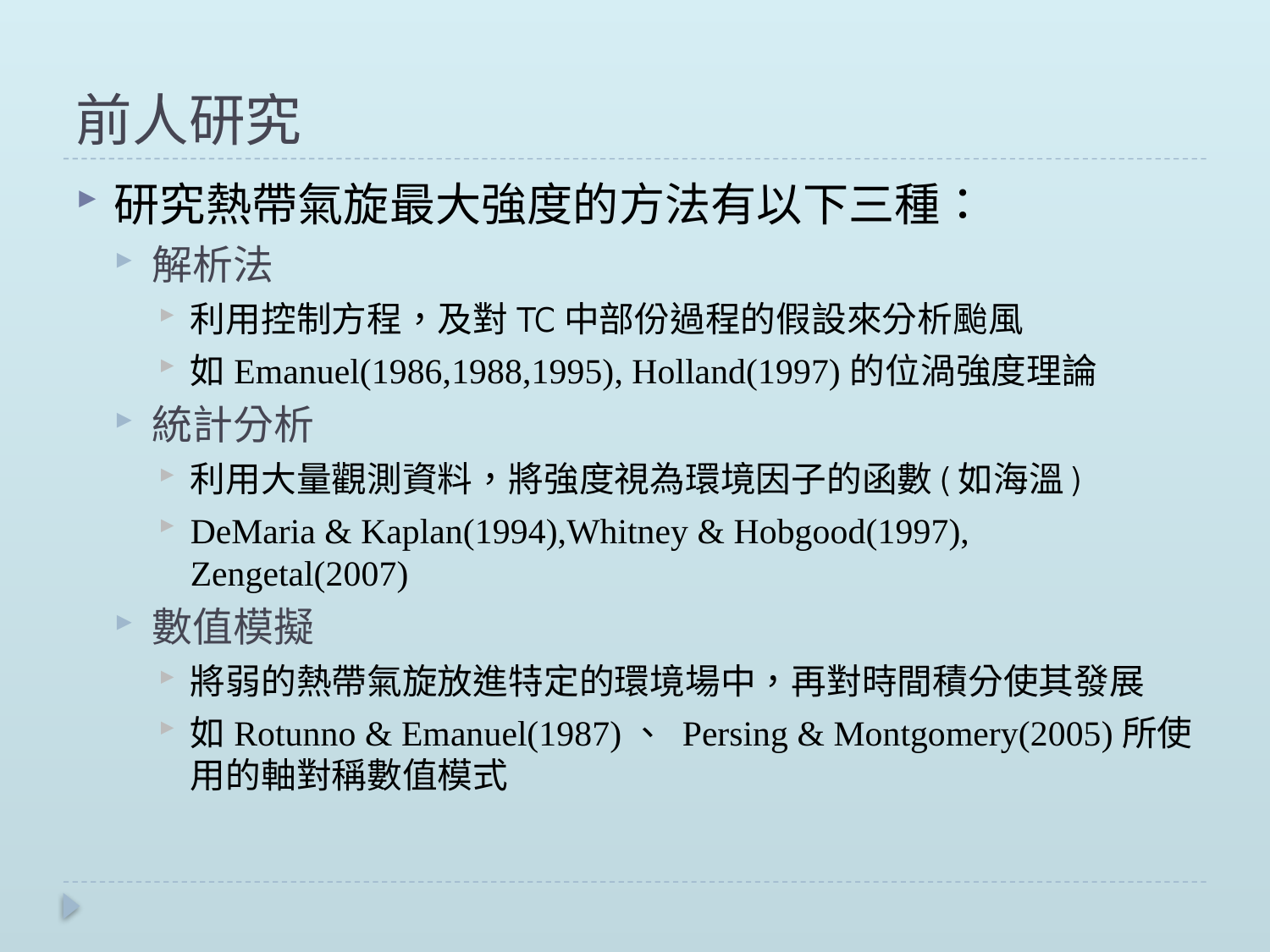

# 前人研究
研究熱帶氣旋最大強度的方法有以下三種：
解析法
利用控制方程，及對TC中部份過程的假設來分析颱風
如Emanuel(1986,1988,1995), Holland(1997)的位渦強度理論
統計分析
利用大量觀測資料，將強度視為環境因子的函數(如海溫)
DeMaria & Kaplan(1994),Whitney & Hobgood(1997), Zengetal(2007)
數值模擬
將弱的熱帶氣旋放進特定的環境場中，再對時間積分使其發展
如Rotunno & Emanuel(1987)、 Persing & Montgomery(2005)所使用的軸對稱數值模式